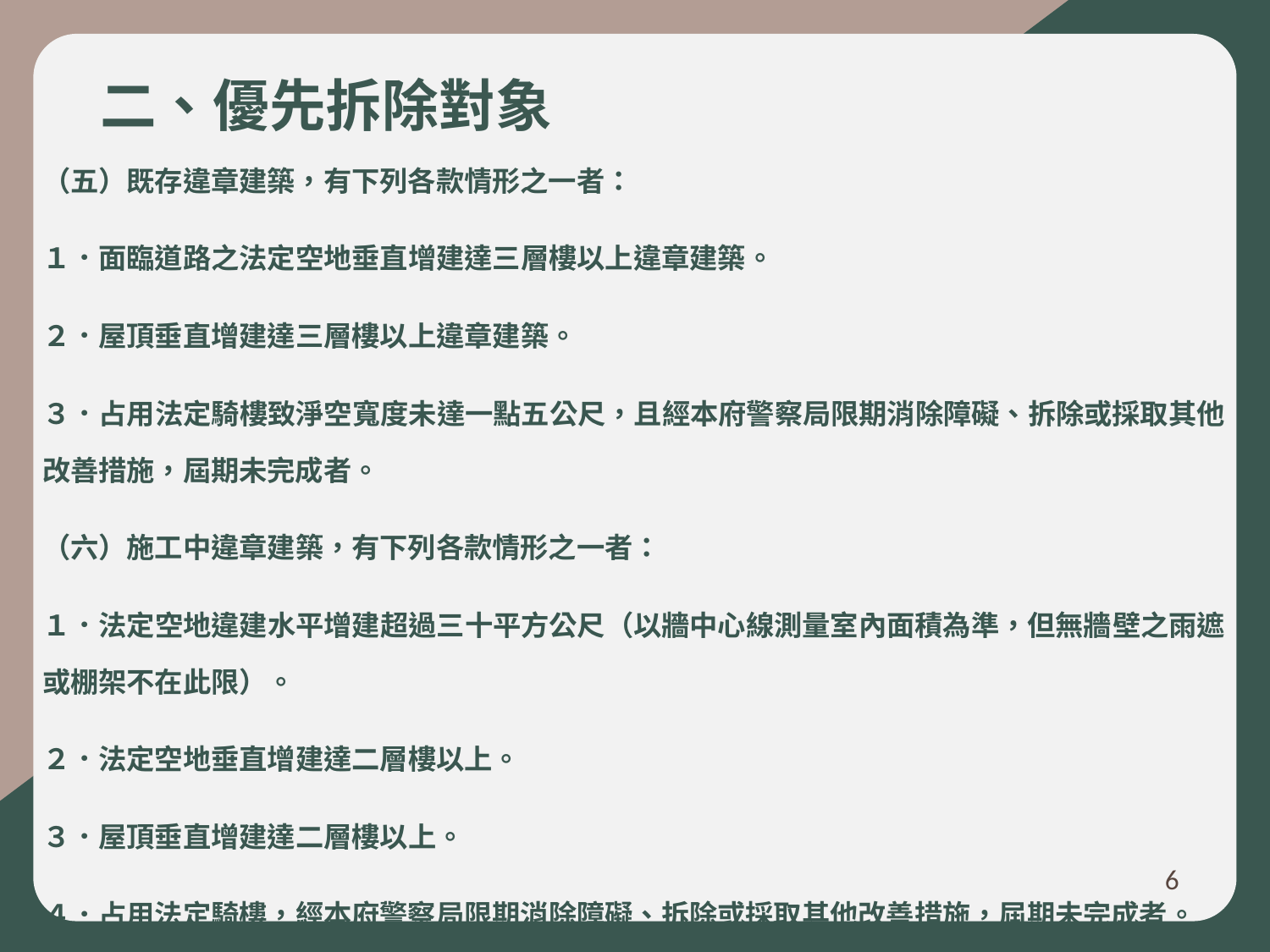

# 二、優先拆除對象
（五）既存違章建築，有下列各款情形之一者：
１．面臨道路之法定空地垂直增建達三層樓以上違章建築。
２．屋頂垂直增建達三層樓以上違章建築。
３．占用法定騎樓致淨空寬度未達一點五公尺，且經本府警察局限期消除障礙、拆除或採取其他改善措施，屆期未完成者。
（六）施工中違章建築，有下列各款情形之一者：
１．法定空地違建水平增建超過三十平方公尺（以牆中心線測量室內面積為準，但無牆壁之雨遮或棚架不在此限）。
２．法定空地垂直增建達二層樓以上。
３．屋頂垂直增建達二層樓以上。
４．占用法定騎樓，經本府警察局限期消除障礙、拆除或採取其他改善措施，屆期未完成者。
6